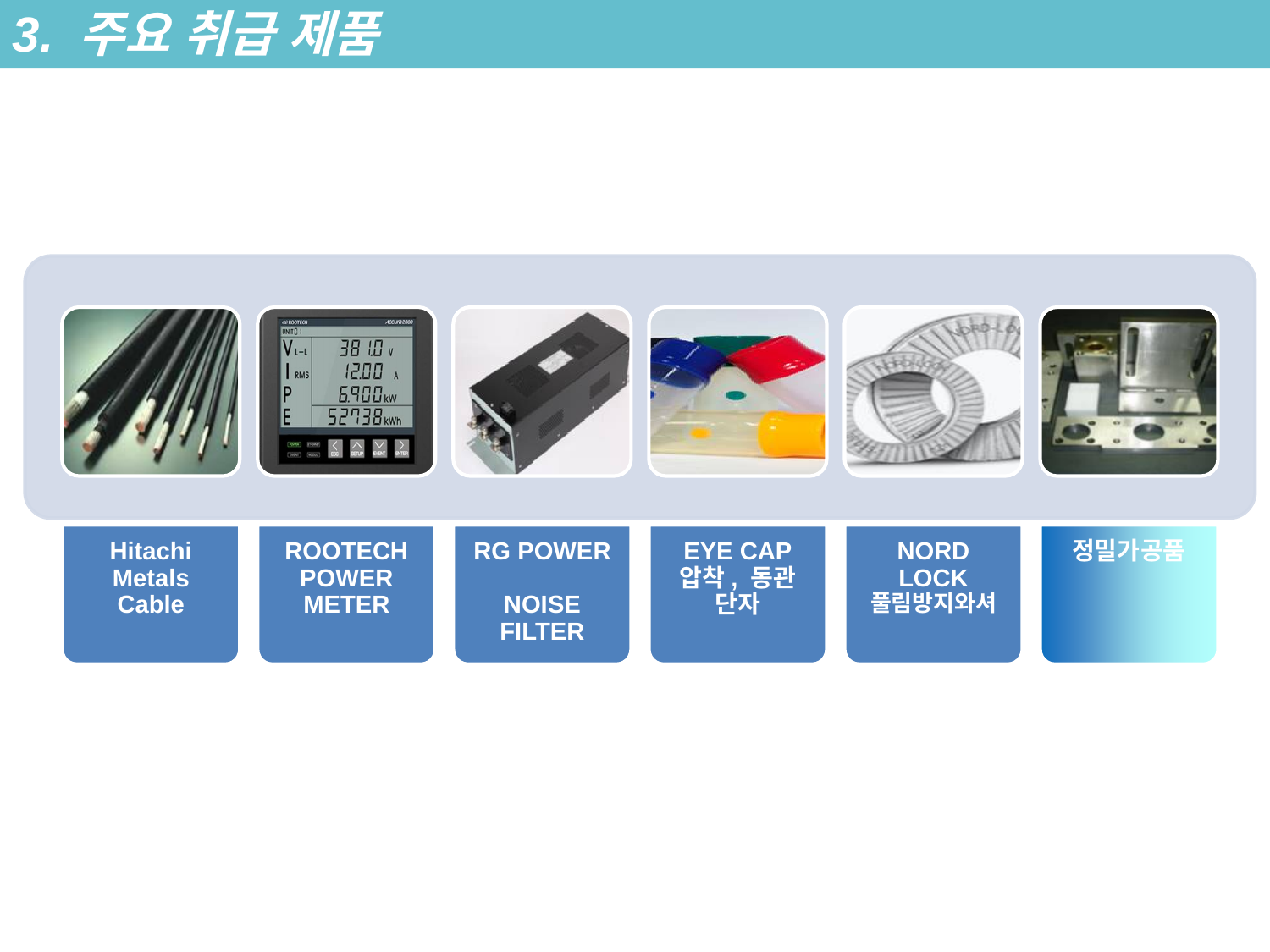

3. 주요 취급 제품
Hitachi Metals Cable
ROOTECH
POWER METER
RG POWER
NOISE FILTER
EYE CAP
압착, 동관 단자
NORD LOCK
풀림방지와셔
정밀가공품